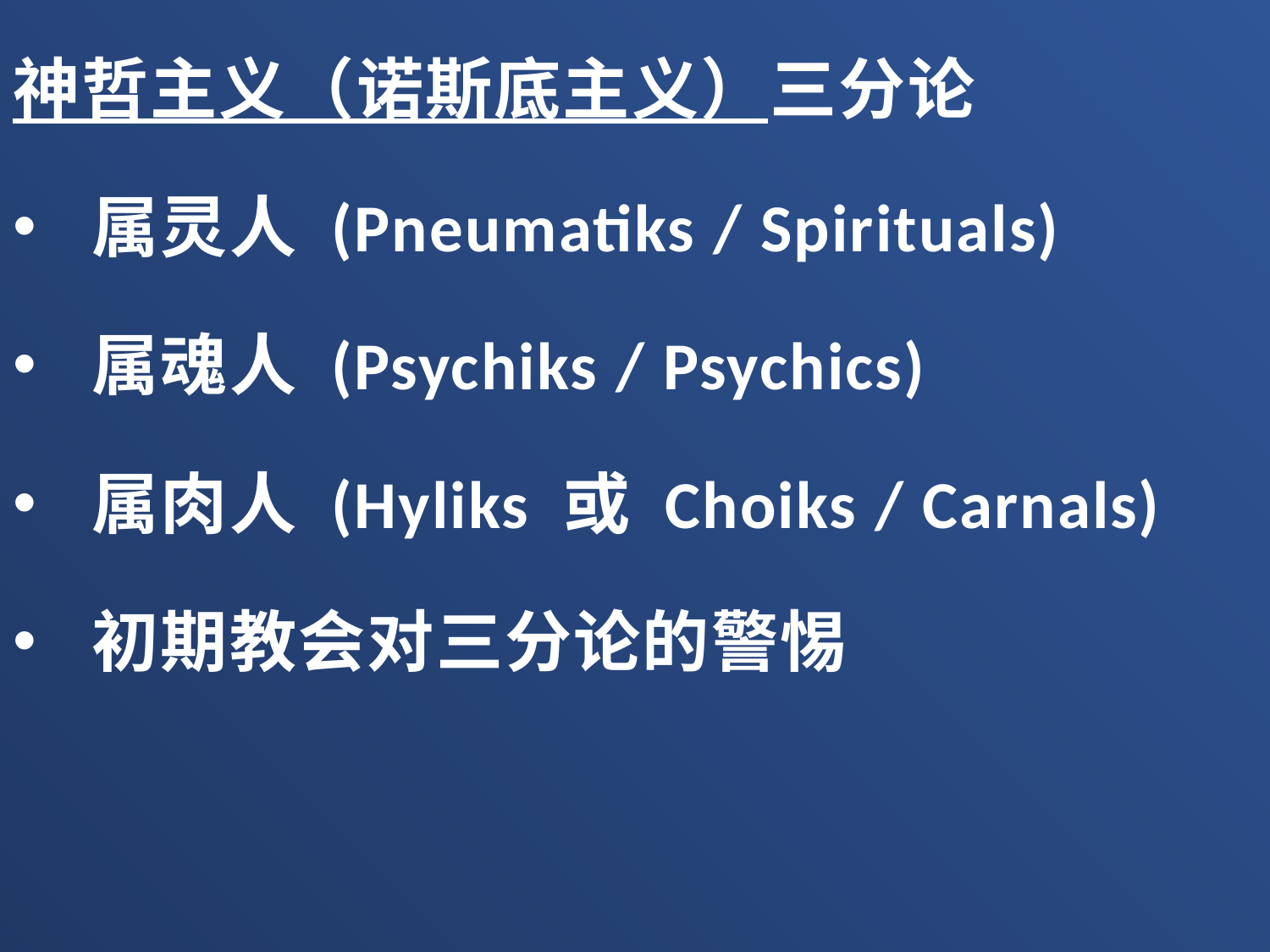

神哲主义（诺斯底主义）三分论
属灵人 (Pneumatiks / Spirituals)
属魂人 (Psychiks / Psychics)
属肉人 (Hyliks 或 Choiks / Carnals)
初期教会对三分论的警惕